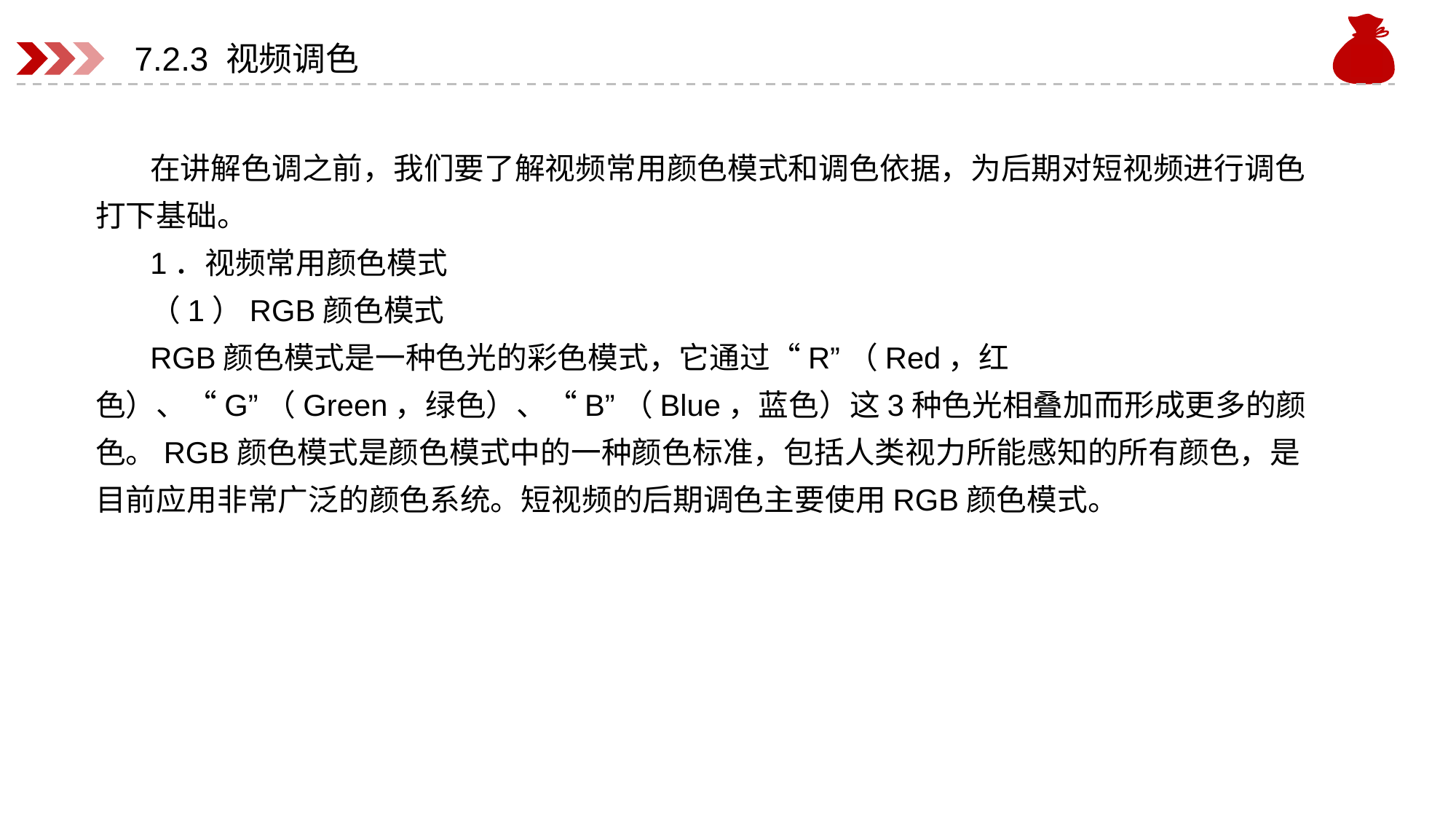

# 7.2.3 视频调色
16
在讲解色调之前，我们要了解视频常用颜色模式和调色依据，为后期对短视频进行调色打下基础。
1．视频常用颜色模式
（1）RGB颜色模式
RGB颜色模式是一种色光的彩色模式，它通过“R”（Red，红色）、“G”（Green，绿色）、“B”（Blue，蓝色）这3种色光相叠加而形成更多的颜色。RGB颜色模式是颜色模式中的一种颜色标准，包括人类视力所能感知的所有颜色，是目前应用非常广泛的颜色系统。短视频的后期调色主要使用RGB颜色模式。